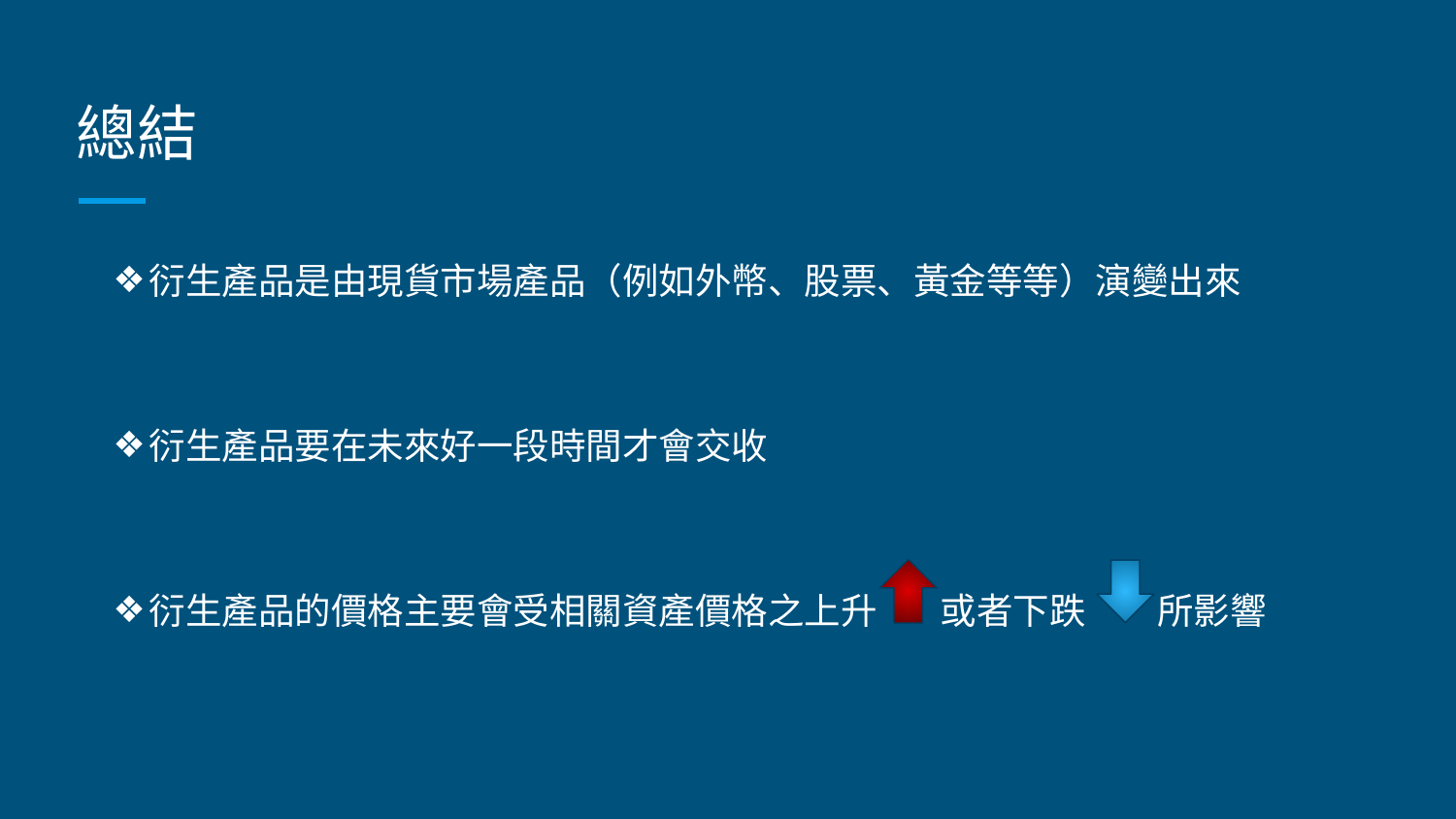

# 總結
衍生產品是由現貨市場產品（例如外幣、股票、黃金等等）演變出來

衍生產品要在未來好一段時間才會交收

衍生產品的價格主要會受相關資產價格之上升       或者下跌        所影響